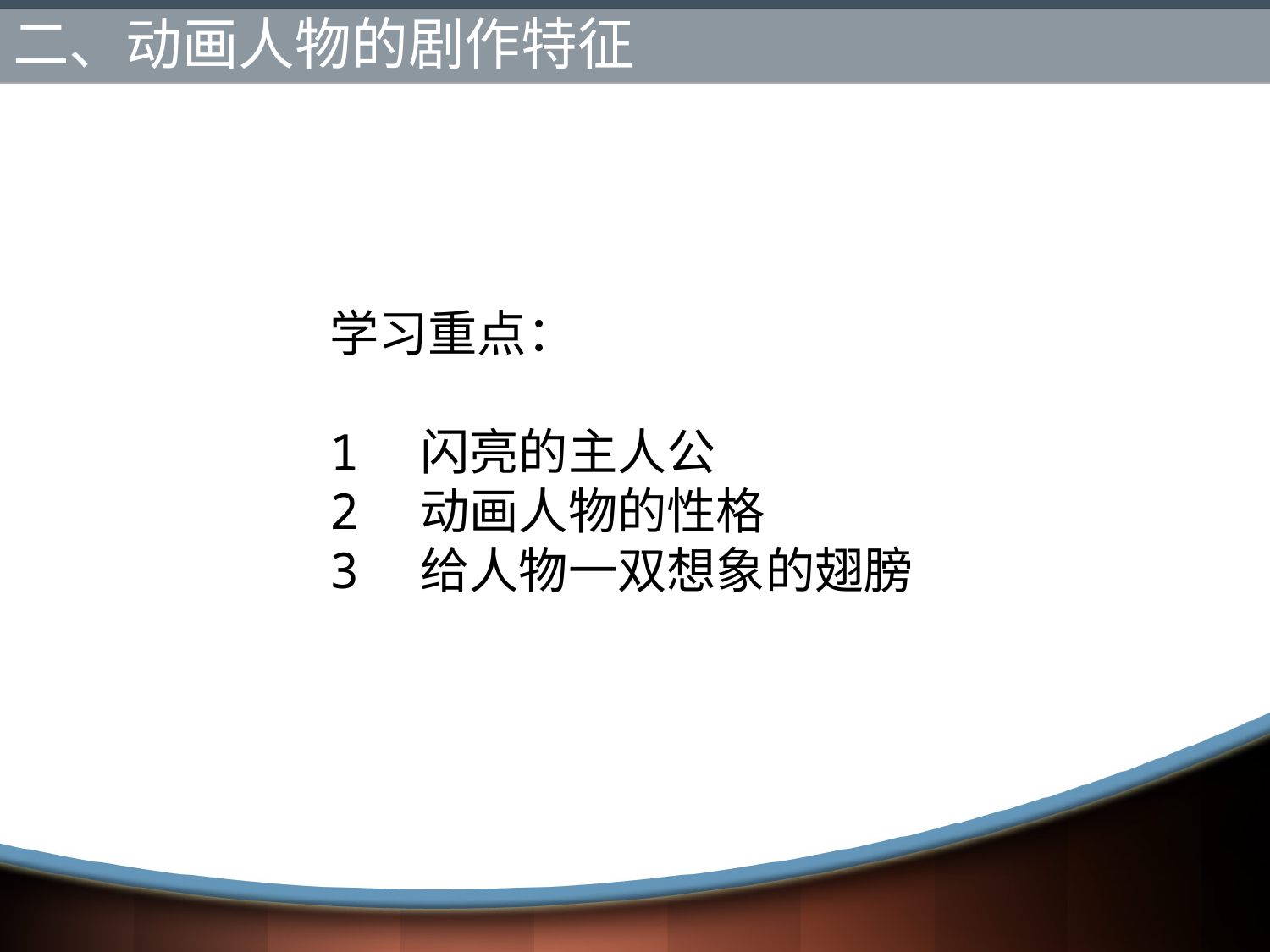

# 二、动画人物的剧作特征
学习重点：

1　闪亮的主人公
2　动画人物的性格
3　给人物一双想象的翅膀